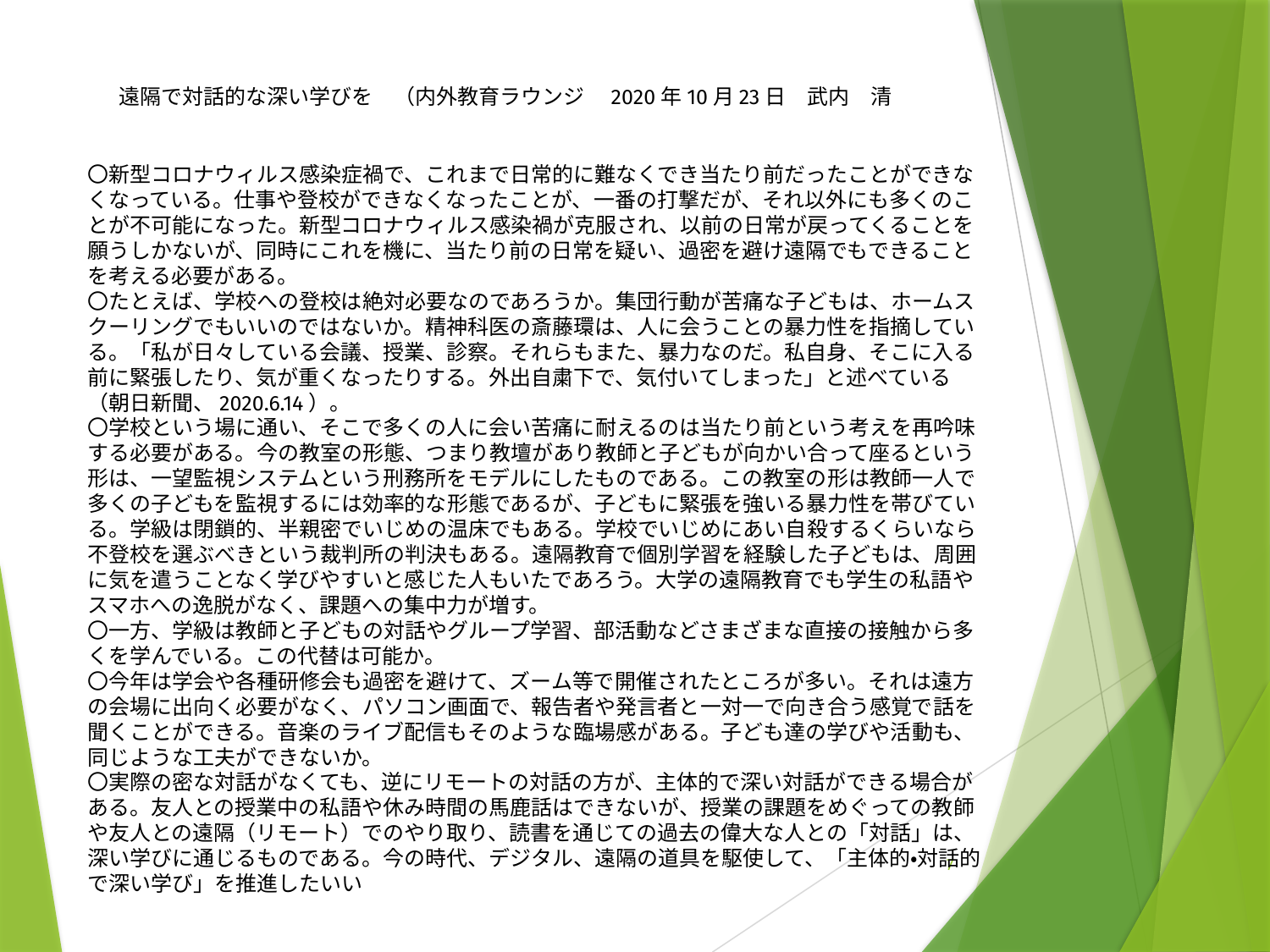

遠隔で対話的な深い学びを　（内外教育ラウンジ　2020年10月23日　武内　清

〇新型コロナウィルス感染症禍で、これまで日常的に難なくでき当たり前だったことができなくなっている。仕事や登校ができなくなったことが、一番の打撃だが、それ以外にも多くのことが不可能になった。新型コロナウィルス感染禍が克服され、以前の日常が戻ってくることを願うしかないが、同時にこれを機に、当たり前の日常を疑い、過密を避け遠隔でもできることを考える必要がある。
〇たとえば、学校への登校は絶対必要なのであろうか。集団行動が苦痛な子どもは、ホームスクーリングでもいいのではないか。精神科医の斎藤環は、人に会うことの暴力性を指摘している。「私が日々している会議、授業、診察。それらもまた、暴力なのだ。私自身、そこに入る前に緊張したり、気が重くなったりする。外出自粛下で、気付いてしまった」と述べている（朝日新聞、2020.6.14）。
〇学校という場に通い、そこで多くの人に会い苦痛に耐えるのは当たり前という考えを再吟味する必要がある。今の教室の形態、つまり教壇があり教師と子どもが向かい合って座るという形は、一望監視システムという刑務所をモデルにしたものである。この教室の形は教師一人で多くの子どもを監視するには効率的な形態であるが、子どもに緊張を強いる暴力性を帯びている。学級は閉鎖的、半親密でいじめの温床でもある。学校でいじめにあい自殺するくらいなら不登校を選ぶべきという裁判所の判決もある。遠隔教育で個別学習を経験した子どもは、周囲に気を遣うことなく学びやすいと感じた人もいたであろう。大学の遠隔教育でも学生の私語やスマホへの逸脱がなく、課題への集中力が増す。
〇一方、学級は教師と子どもの対話やグループ学習、部活動などさまざまな直接の接触から多くを学んでいる。この代替は可能か。
〇今年は学会や各種研修会も過密を避けて、ズーム等で開催されたところが多い。それは遠方の会場に出向く必要がなく、パソコン画面で、報告者や発言者と一対一で向き合う感覚で話を聞くことができる。音楽のライブ配信もそのような臨場感がある。子ども達の学びや活動も、同じような工夫ができないか。
〇実際の密な対話がなくても、逆にリモートの対話の方が、主体的で深い対話ができる場合がある。友人との授業中の私語や休み時間の馬鹿話はできないが、授業の課題をめぐっての教師や友人との遠隔（リモート）でのやり取り、読書を通じての過去の偉大な人との「対話」は、深い学びに通じるものである。今の時代、デジタル、遠隔の道具を駆使して、「主体的・対話的で深い学び」を推進したいい
7